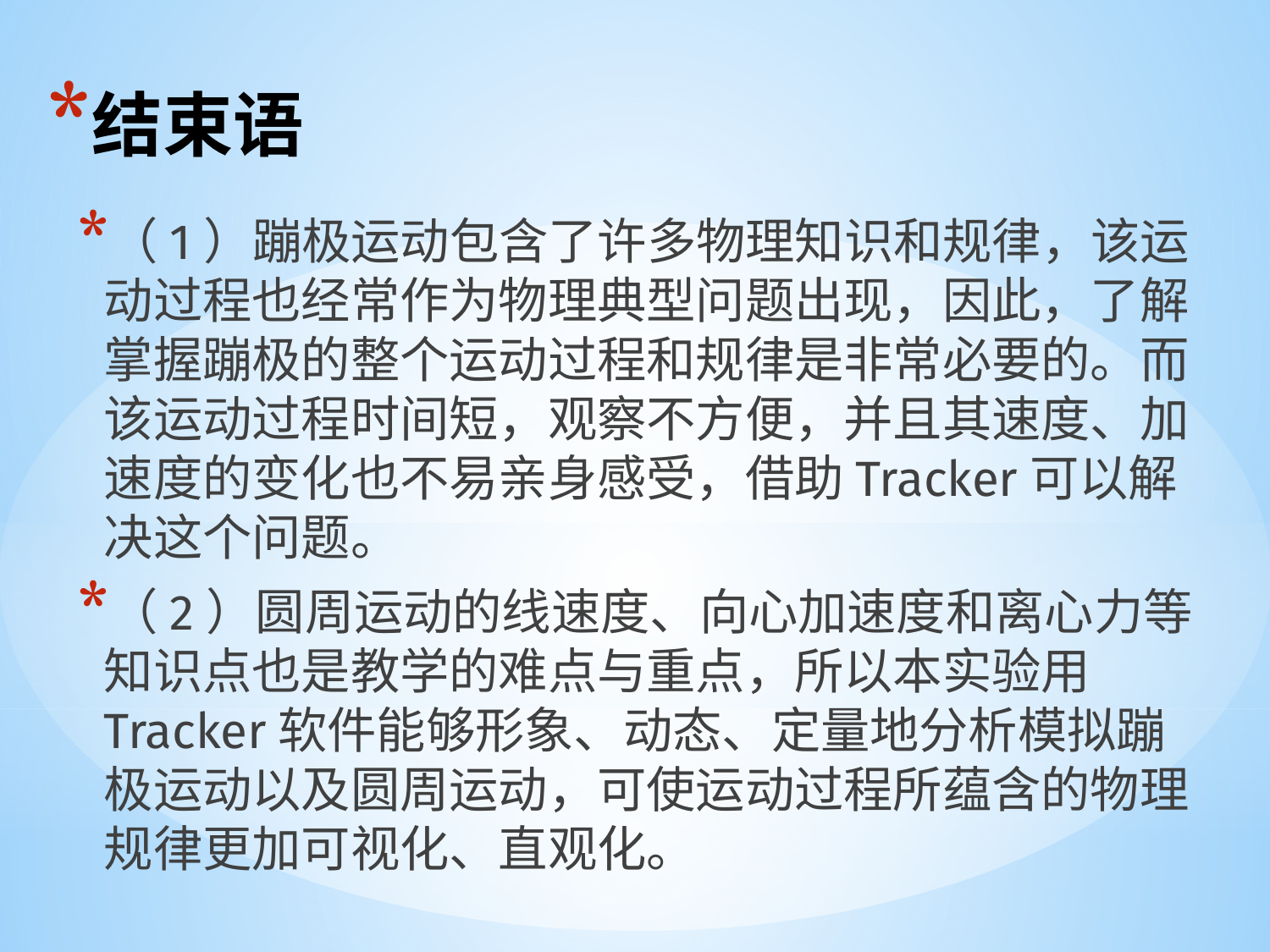

# 结束语
（1）蹦极运动包含了许多物理知识和规律，该运动过程也经常作为物理典型问题出现，因此，了解掌握蹦极的整个运动过程和规律是非常必要的。而该运动过程时间短，观察不方便，并且其速度、加速度的变化也不易亲身感受，借助Tracker可以解决这个问题。
（2）圆周运动的线速度、向心加速度和离心力等知识点也是教学的难点与重点，所以本实验用Tracker软件能够形象、动态、定量地分析模拟蹦极运动以及圆周运动，可使运动过程所蕴含的物理规律更加可视化、直观化。